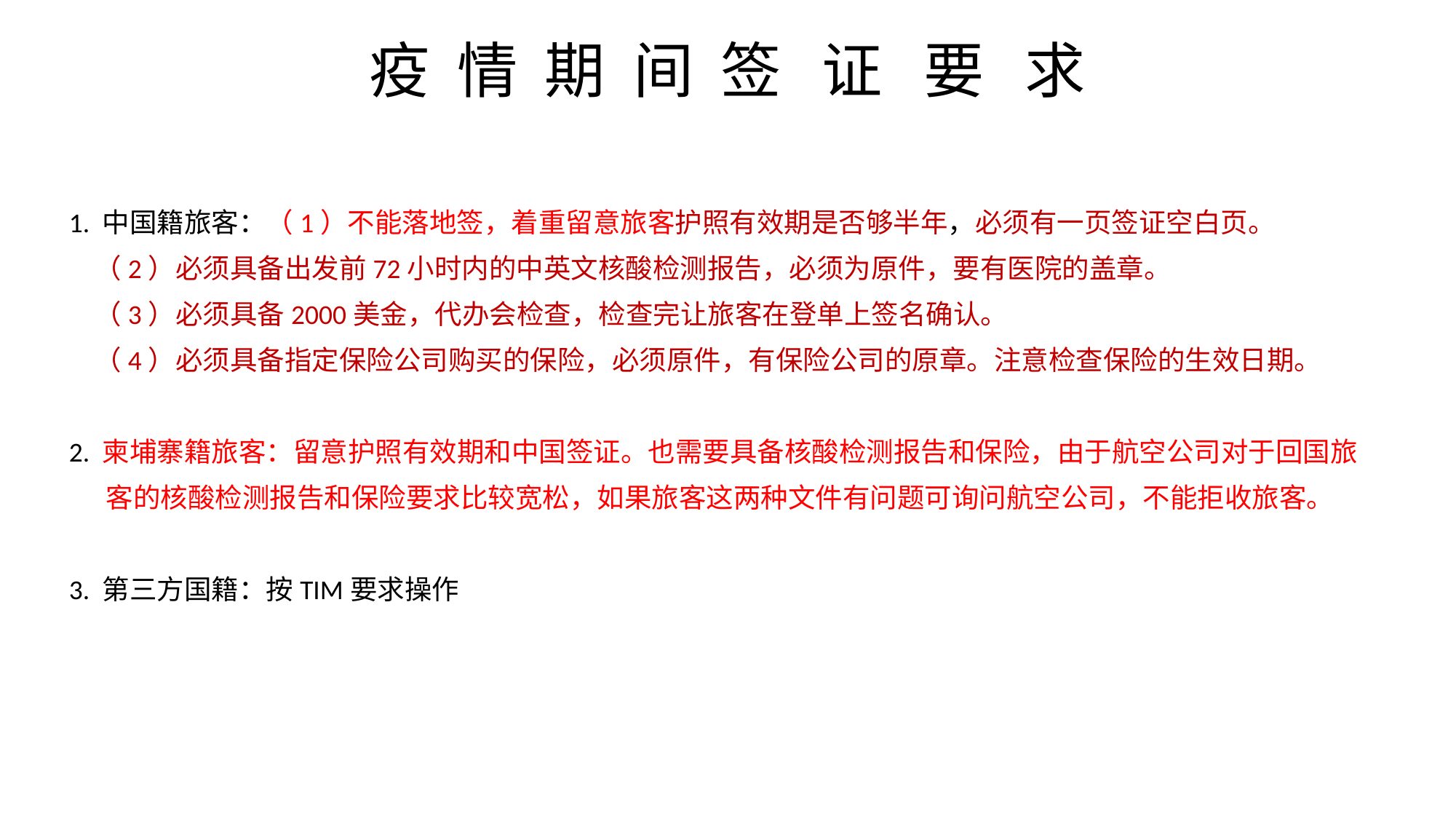

疫  情  期  间  签   证   要   求
1. 中国籍旅客：（1）不能落地签，着重留意旅客护照有效期是否够半年，必须有一页签证空白页。
   （2）必须具备出发前72小时内的中英文核酸检测报告，必须为原件，要有医院的盖章。
   （3）必须具备2000美金，代办会检查，检查完让旅客在登单上签名确认。
   （4）必须具备指定保险公司购买的保险，必须原件，有保险公司的原章。注意检查保险的生效日期。

2. 柬埔寨籍旅客：留意护照有效期和中国签证。也需要具备核酸检测报告和保险，由于航空公司对于回国旅           客的核酸检测报告和保险要求比较宽松，如果旅客这两种文件有问题可询问航空公司，不能拒收旅客。

3. 第三方国籍：按TIM要求操作